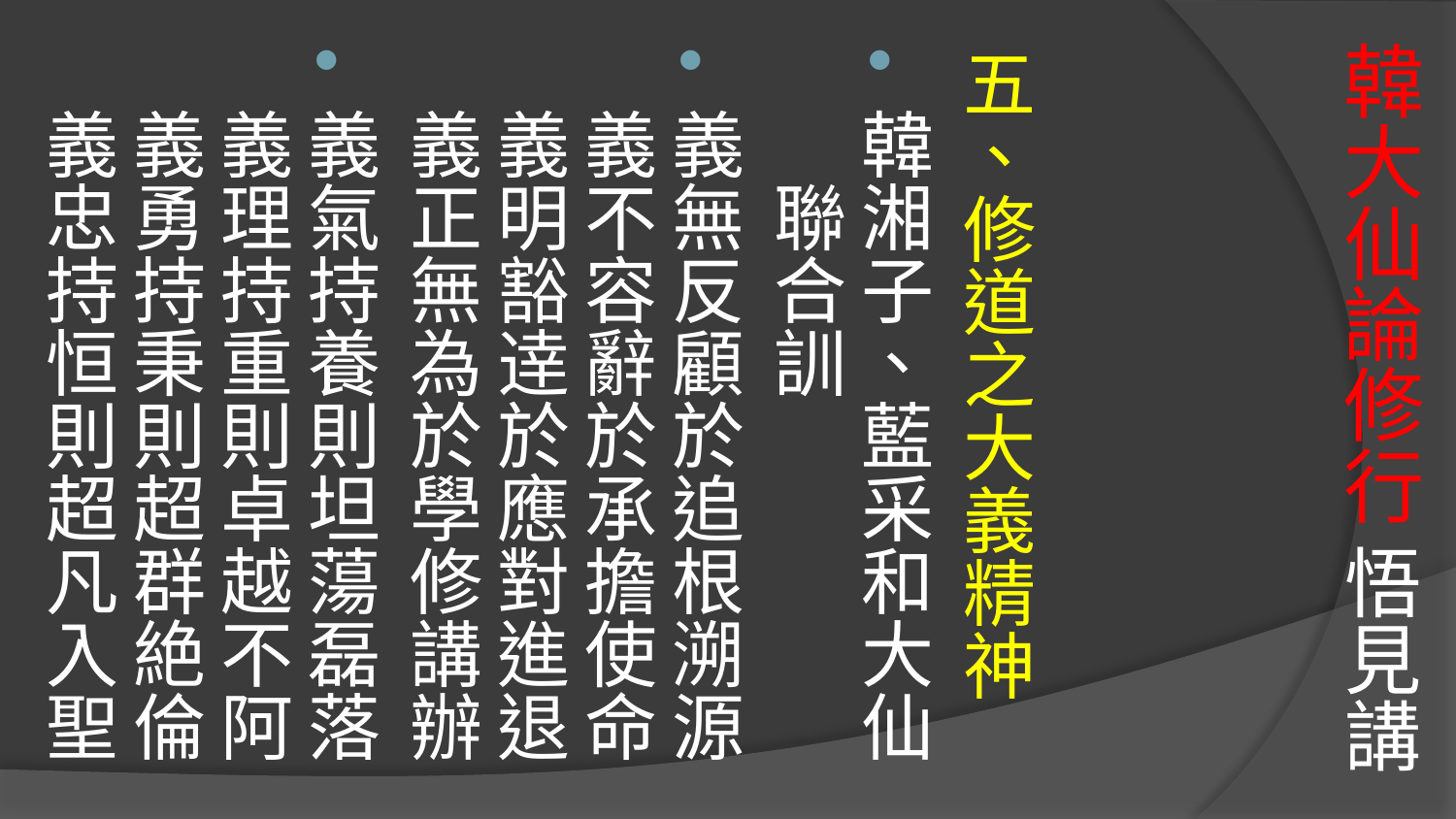

# 韓大仙論修行 悟見講
五、修道之大義精神
韓湘子、藍采和大仙　聯合訓
義無反顧於追根溯源
義不容辭於承擔使命
義明豁逹於應對進退
義正無為於學修講辦
義氣持養則坦蕩磊落
義理持重則卓越不阿
義勇持秉則超群絶倫
義忠持恒則超凡入聖